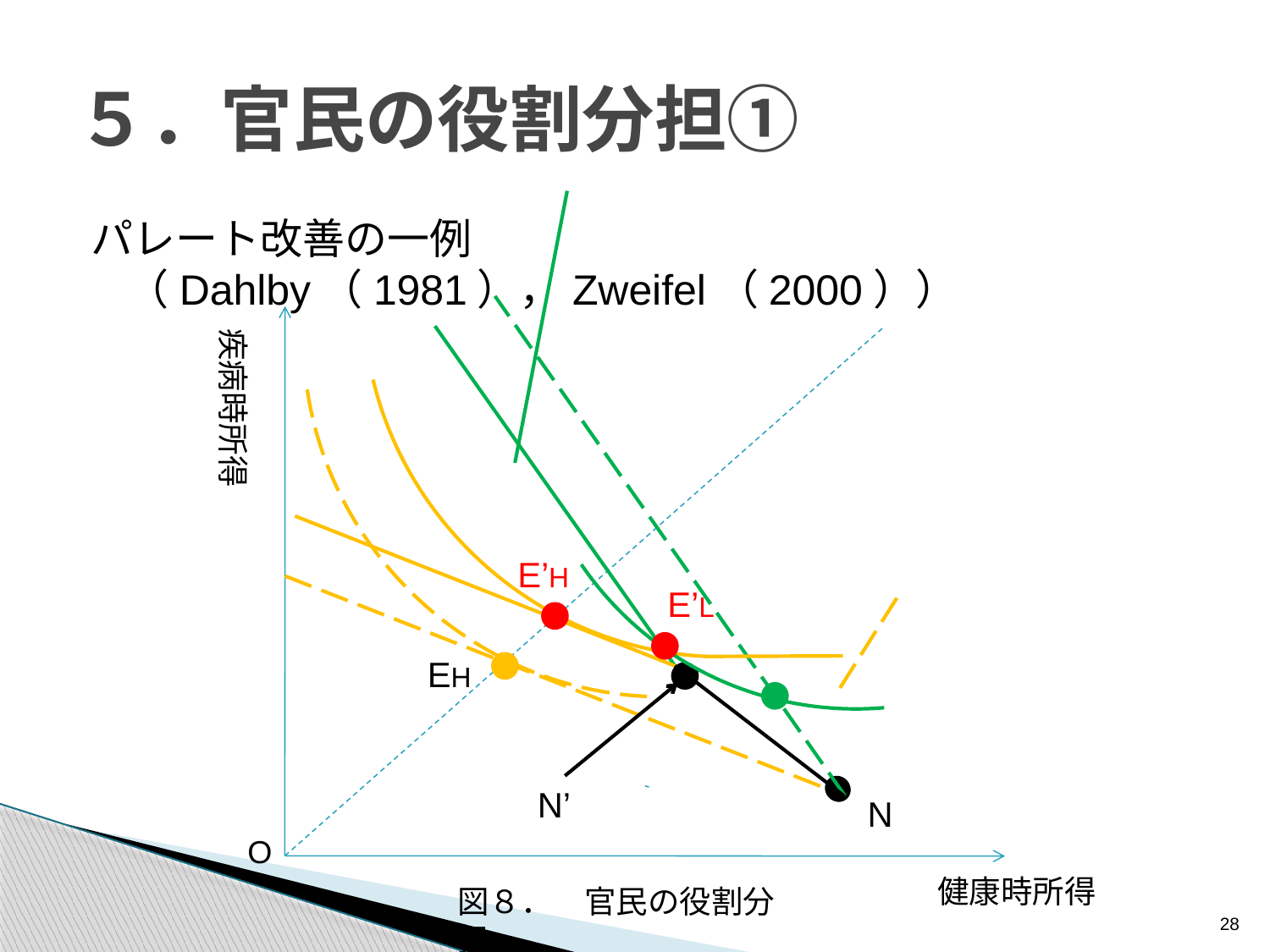

# ５．官民の役割分担①
パレート改善の一例（Dahlby（1981），Zweifel（2000））

疾病時所得
E’H
E’L

EH

N’

N
O
健康時所得
図８．　官民の役割分担
28